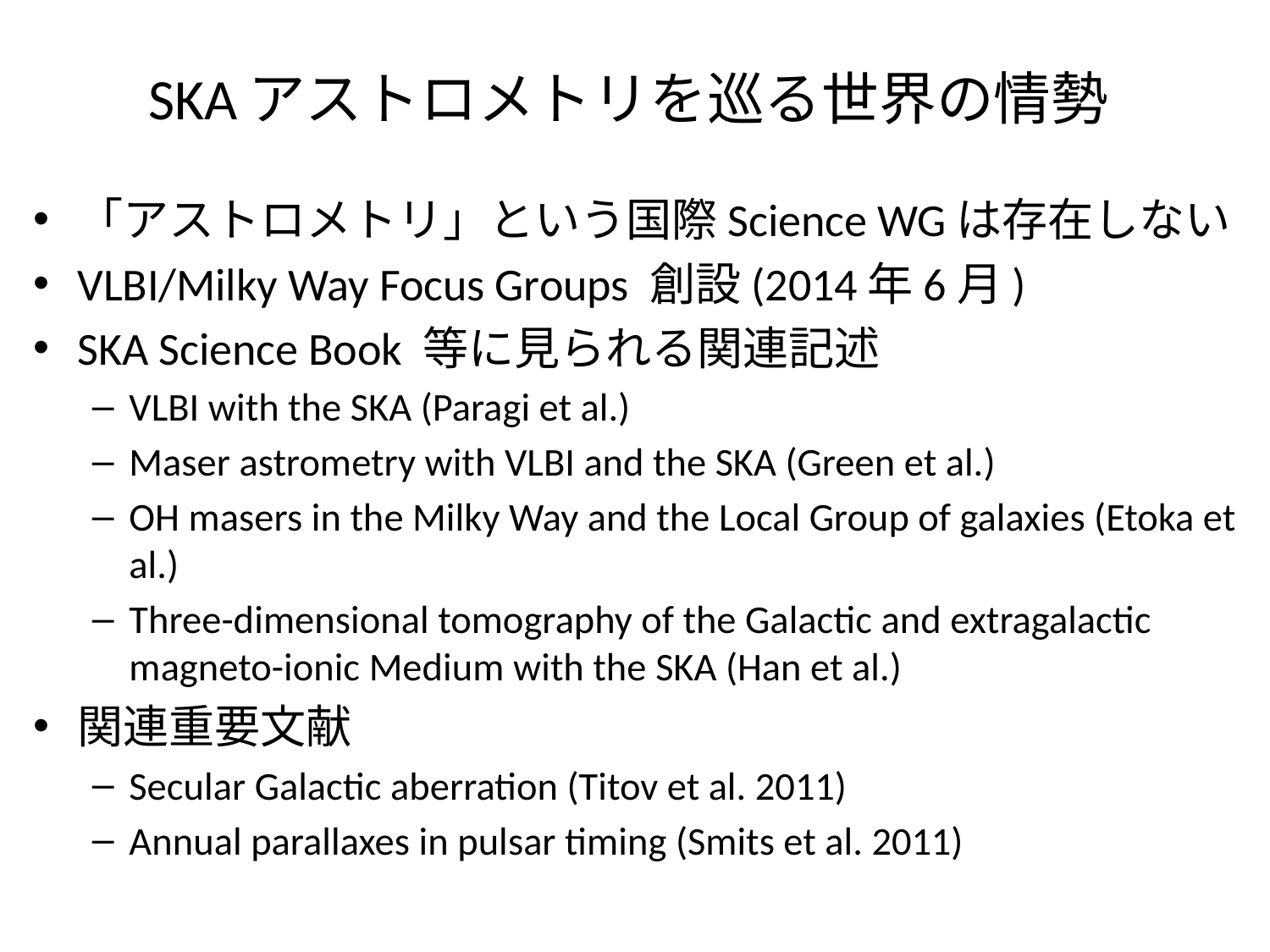

# SKAアストロメトリを巡る世界の情勢
「アストロメトリ」という国際Science WGは存在しない
VLBI/Milky Way Focus Groups 創設(2014年6月)
SKA Science Book 等に見られる関連記述
VLBI with the SKA (Paragi et al.)
Maser astrometry with VLBI and the SKA (Green et al.)
OH masers in the Milky Way and the Local Group of galaxies (Etoka et al.)
Three-dimensional tomography of the Galactic and extragalactic magneto-ionic Medium with the SKA (Han et al.)
関連重要文献
Secular Galactic aberration (Titov et al. 2011)
Annual parallaxes in pulsar timing (Smits et al. 2011)